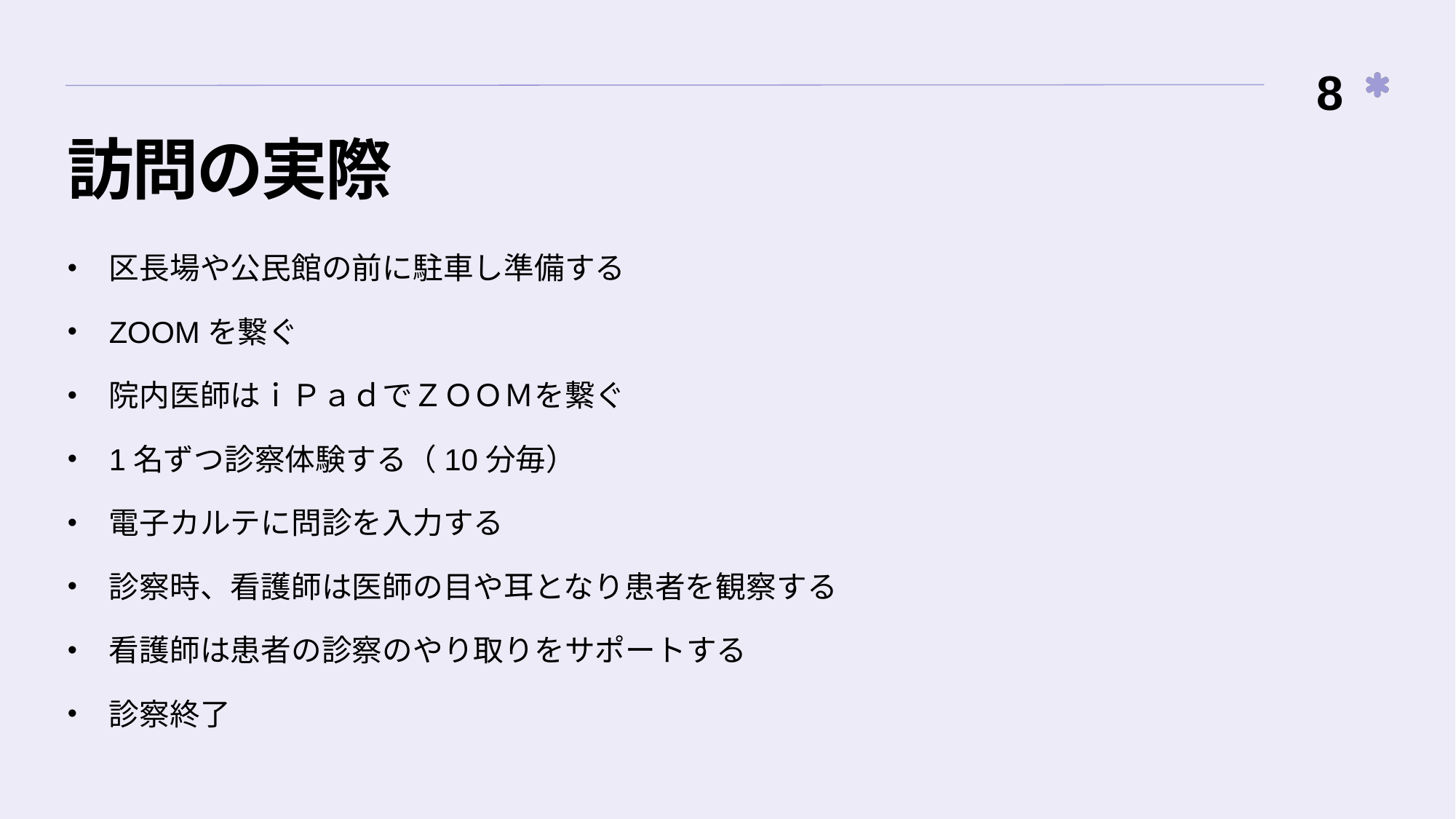

8
# 訪問の実際
区長場や公民館の前に駐車し準備する
ZOOMを繋ぐ
院内医師はｉＰａｄでＺＯＯＭを繋ぐ
1名ずつ診察体験する（10分毎）
電子カルテに問診を入力する
診察時、看護師は医師の目や耳となり患者を観察する
看護師は患者の診察のやり取りをサポートする
診察終了